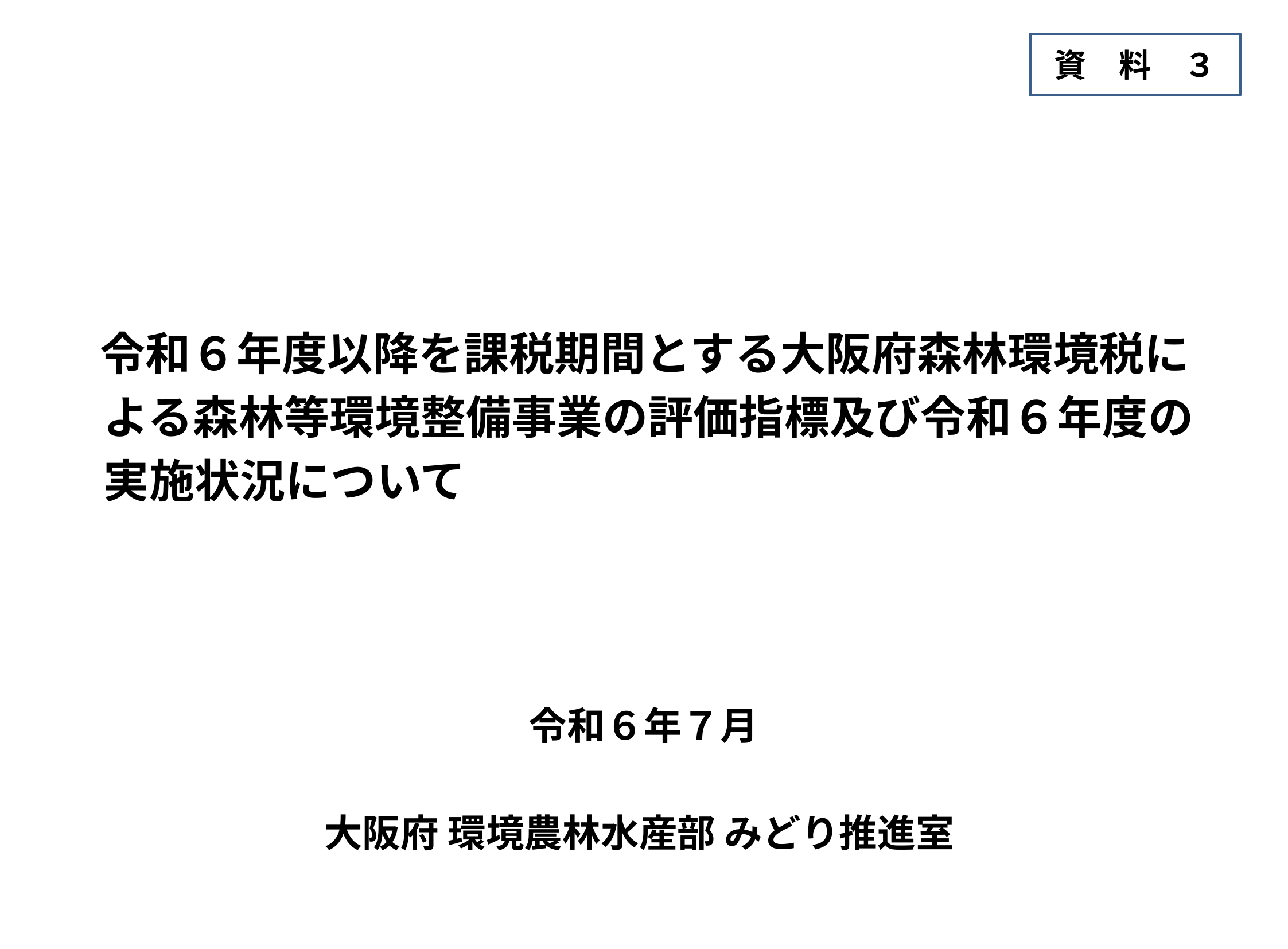

資　料　３
   　令和６年度以降を課税期間とする大阪府森林環境税に
　　よる森林等環境整備事業の評価指標及び令和６年度の
　　実施状況について

令和６年７月

大阪府 環境農林水産部 みどり推進室